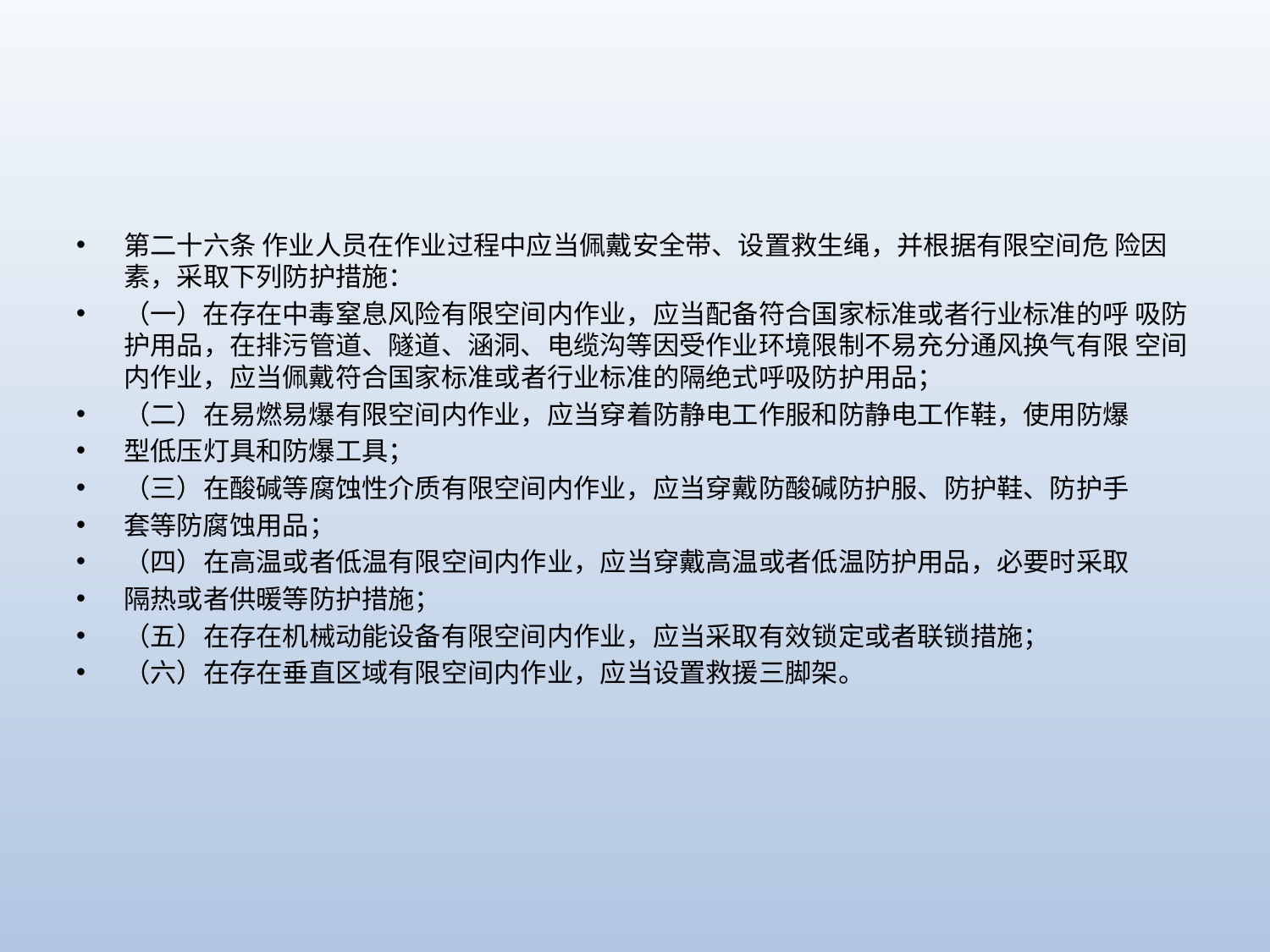

#
第二十六条 作业人员在作业过程中应当佩戴安全带、设置救生绳，并根据有限空间危 险因素，采取下列防护措施：
（一）在存在中毒窒息风险有限空间内作业，应当配备符合国家标准或者行业标准的呼 吸防护用品，在排污管道、隧道、涵洞、电缆沟等因受作业环境限制不易充分通风换气有限 空间内作业，应当佩戴符合国家标准或者行业标准的隔绝式呼吸防护用品；
（二）在易燃易爆有限空间内作业，应当穿着防静电工作服和防静电工作鞋，使用防爆
型低压灯具和防爆工具；
（三）在酸碱等腐蚀性介质有限空间内作业，应当穿戴防酸碱防护服、防护鞋、防护手
套等防腐蚀用品；
（四）在高温或者低温有限空间内作业，应当穿戴高温或者低温防护用品，必要时采取
隔热或者供暖等防护措施；
（五）在存在机械动能设备有限空间内作业，应当采取有效锁定或者联锁措施；
（六）在存在垂直区域有限空间内作业，应当设置救援三脚架。